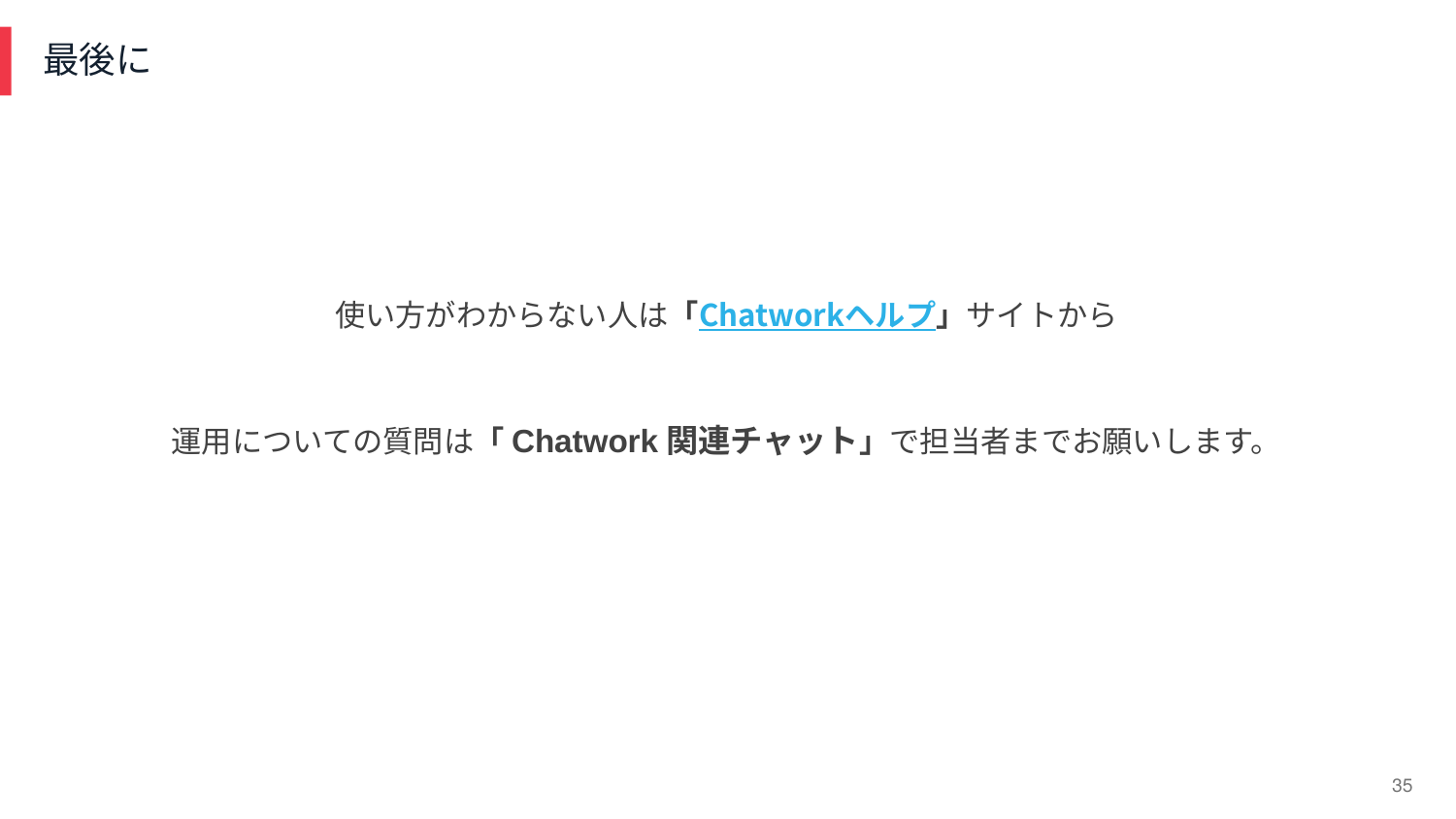

# 最後に
使い方がわからない人は「Chatworkヘルプ」サイトから
運用についての質問は「Chatwork関連チャット」で担当者までお願いします。
35